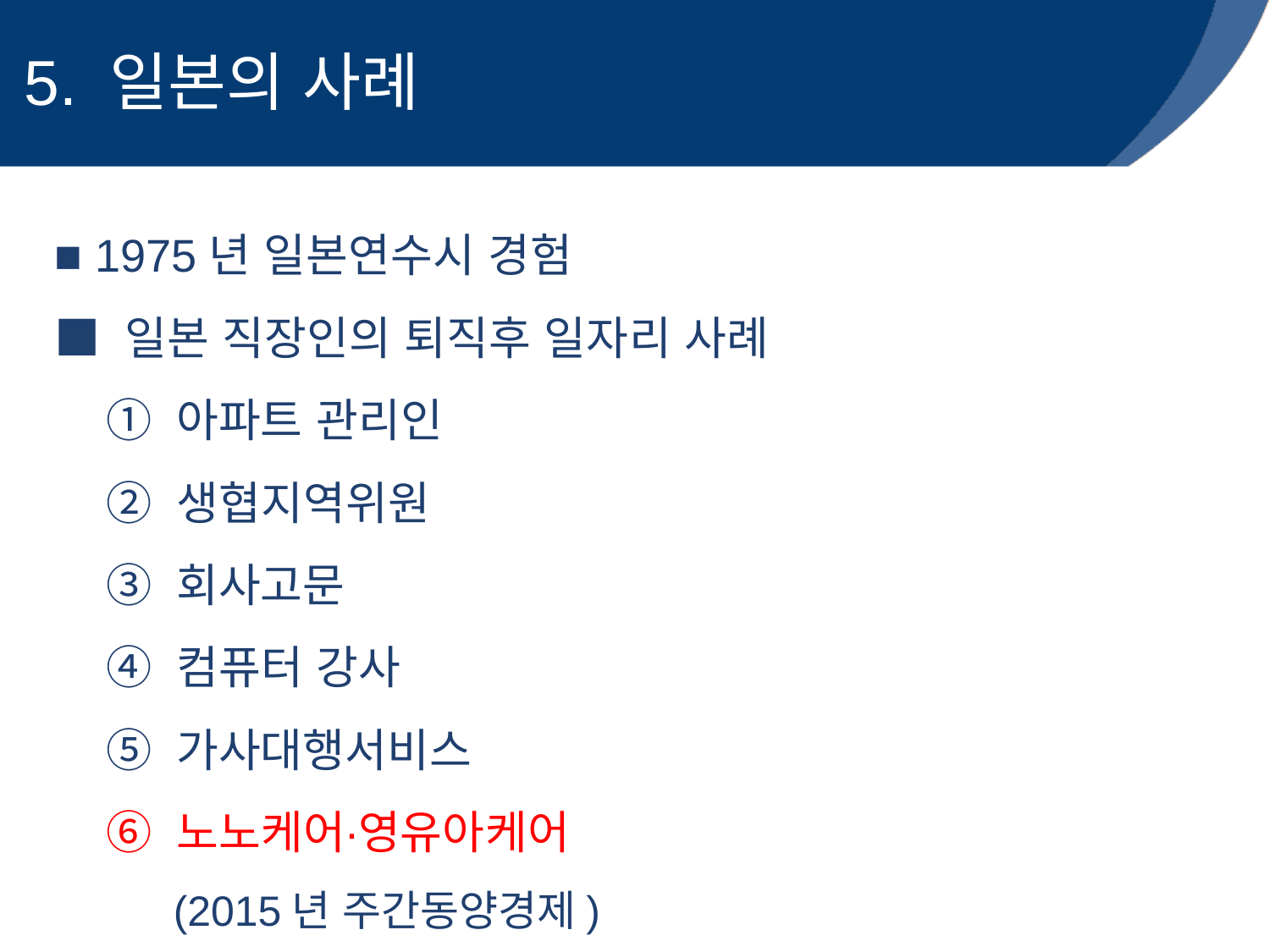

5. 일본의 사례
■ 1975년 일본연수시 경험
■ 일본 직장인의 퇴직후 일자리 사례
    ① 아파트 관리인
    ② 생협지역위원
    ③ 회사고문
    ④ 컴퓨터 강사
    ⑤ 가사대행서비스
    ⑥ 노노케어∙영유아케어
          (2015년 주간동양경제)